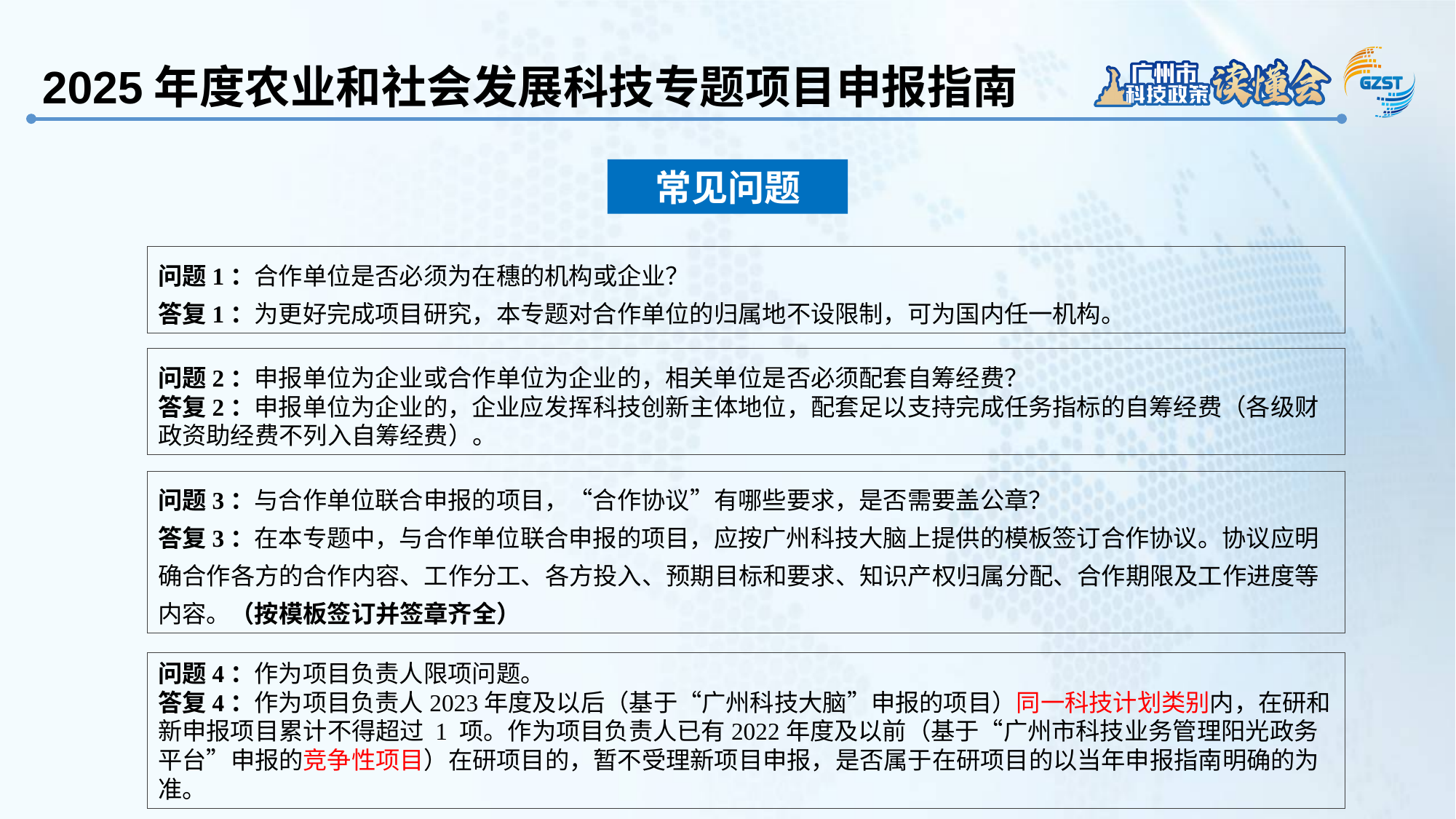

2025年度农业和社会发展科技专题项目申报指南
常见问题
问题1：合作单位是否必须为在穗的机构或企业？
答复1：为更好完成项目研究，本专题对合作单位的归属地不设限制，可为国内任一机构。
问题2：申报单位为企业或合作单位为企业的，相关单位是否必须配套自筹经费？
答复2：申报单位为企业的，企业应发挥科技创新主体地位，配套足以支持完成任务指标的自筹经费（各级财政资助经费不列入自筹经费）。
问题3：与合作单位联合申报的项目，“合作协议”有哪些要求，是否需要盖公章？
答复3：在本专题中，与合作单位联合申报的项目，应按广州科技大脑上提供的模板签订合作协议。协议应明确合作各方的合作内容、工作分工、各方投入、预期目标和要求、知识产权归属分配、合作期限及工作进度等内容。（按模板签订并签章齐全）
问题4：作为项目负责人限项问题。
答复4：作为项目负责人2023年度及以后（基于“广州科技大脑”申报的项目）同一科技计划类别内，在研和新申报项目累计不得超过 1 项。作为项目负责人已有2022年度及以前（基于“广州市科技业务管理阳光政务平台”申报的竞争性项目）在研项目的，暂不受理新项目申报，是否属于在研项目的以当年申报指南明确的为准。